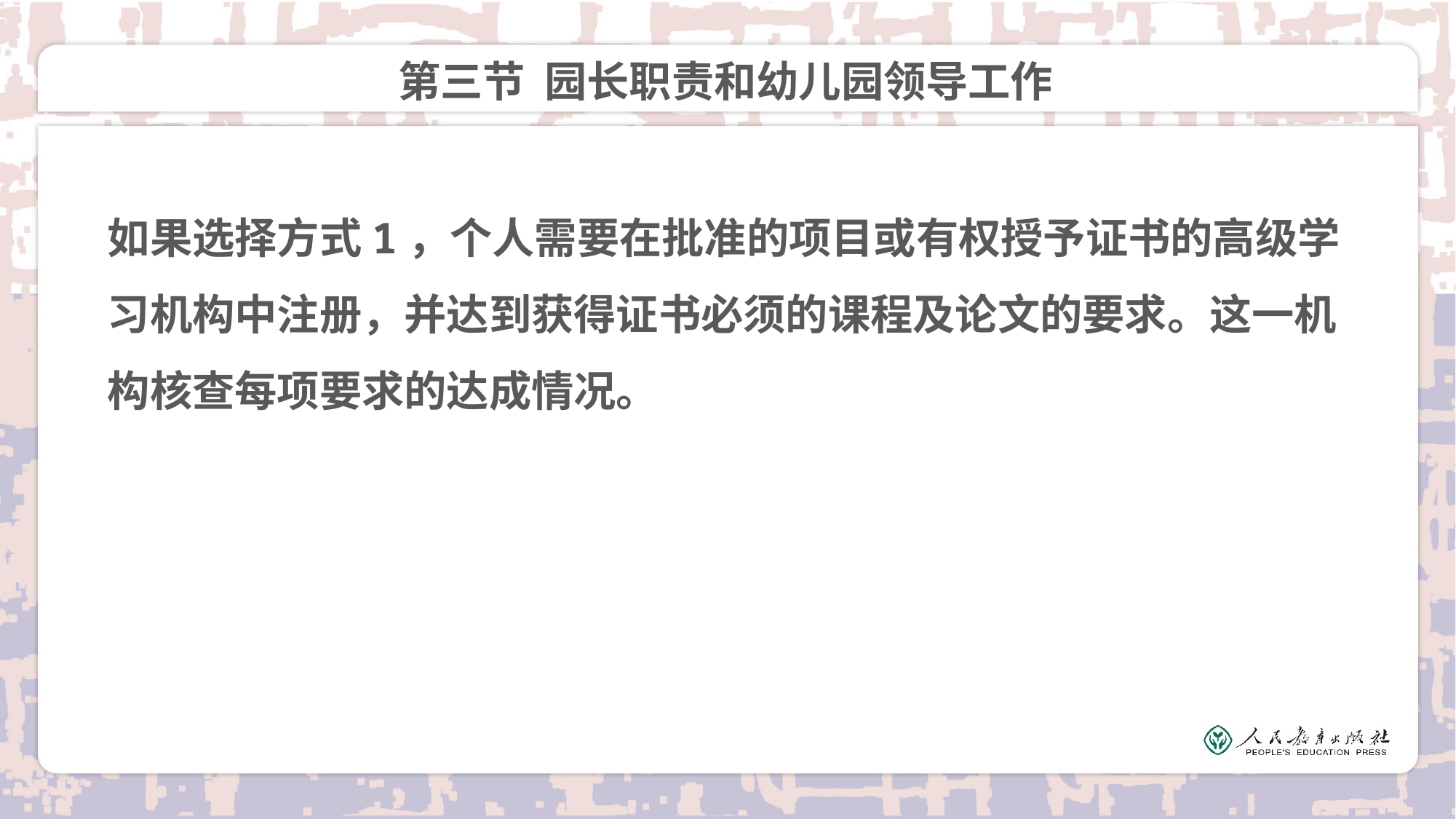

# 第三节  园长职责和幼儿园领导工作
如果选择方式1，个人需要在批准的项目或有权授予证书的高级学习机构中注册，并达到获得证书必须的课程及论文的要求。这一机构核查每项要求的达成情况。